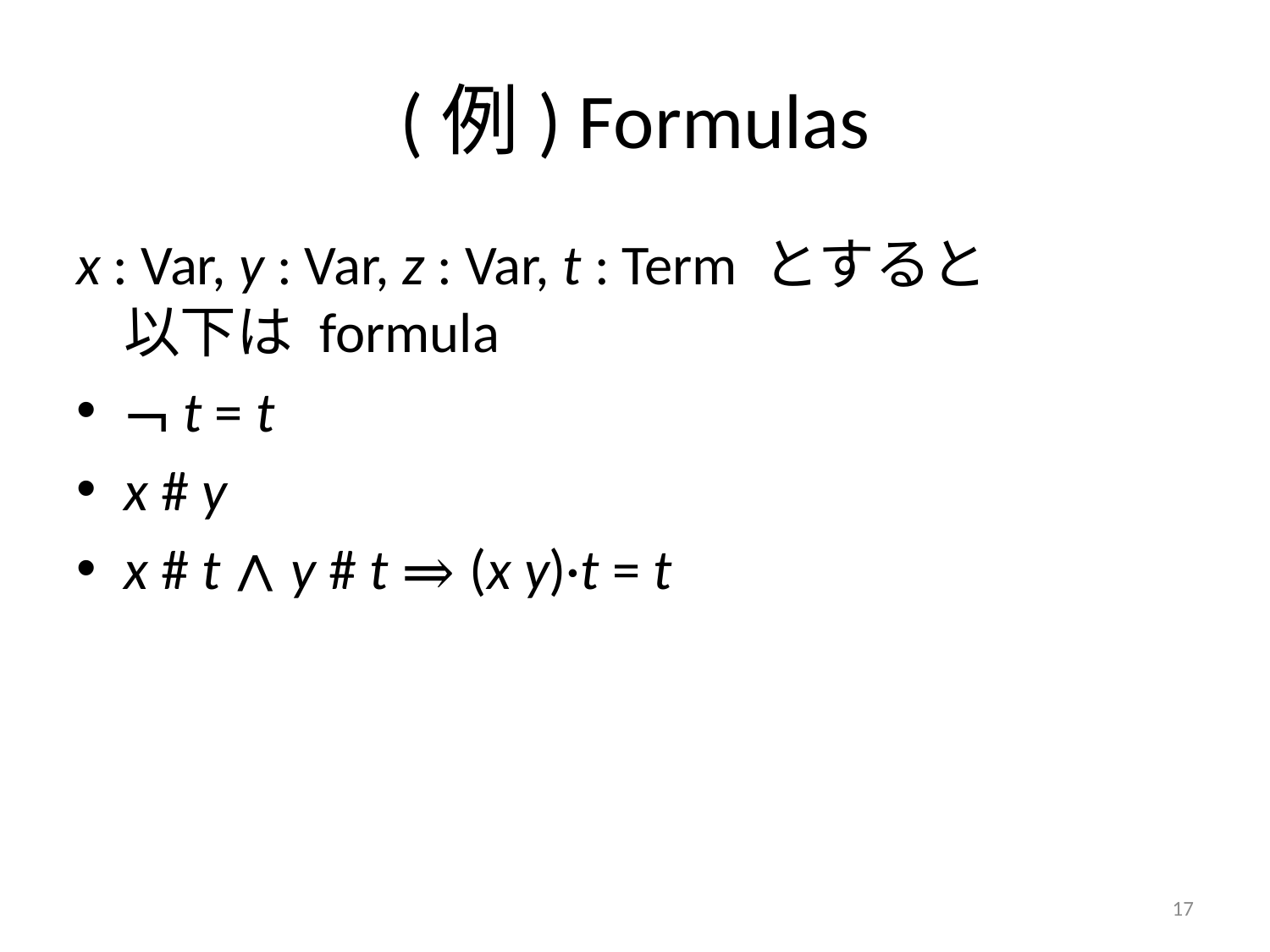

# (例) Formulas
x : Var, y : Var, z : Var, t : Term とすると
以下は formula
¬ t = t
x # y
x # t ∧ y # t ⇒ (x y)·t = t
17